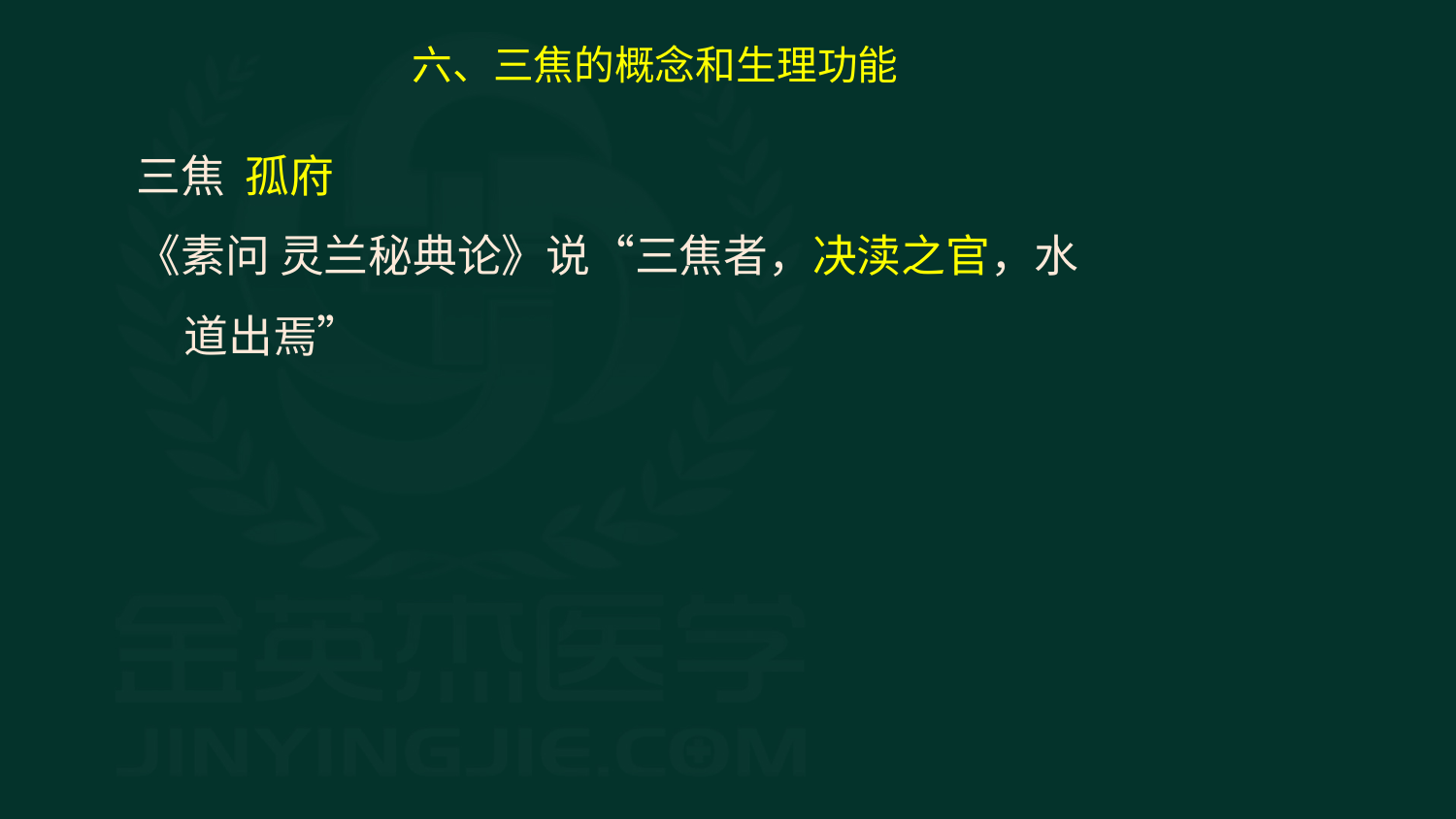

六、三焦的概念和生理功能
三焦  孤府
《素问 灵兰秘典论》说“三焦者，决渎之官，水道出焉”